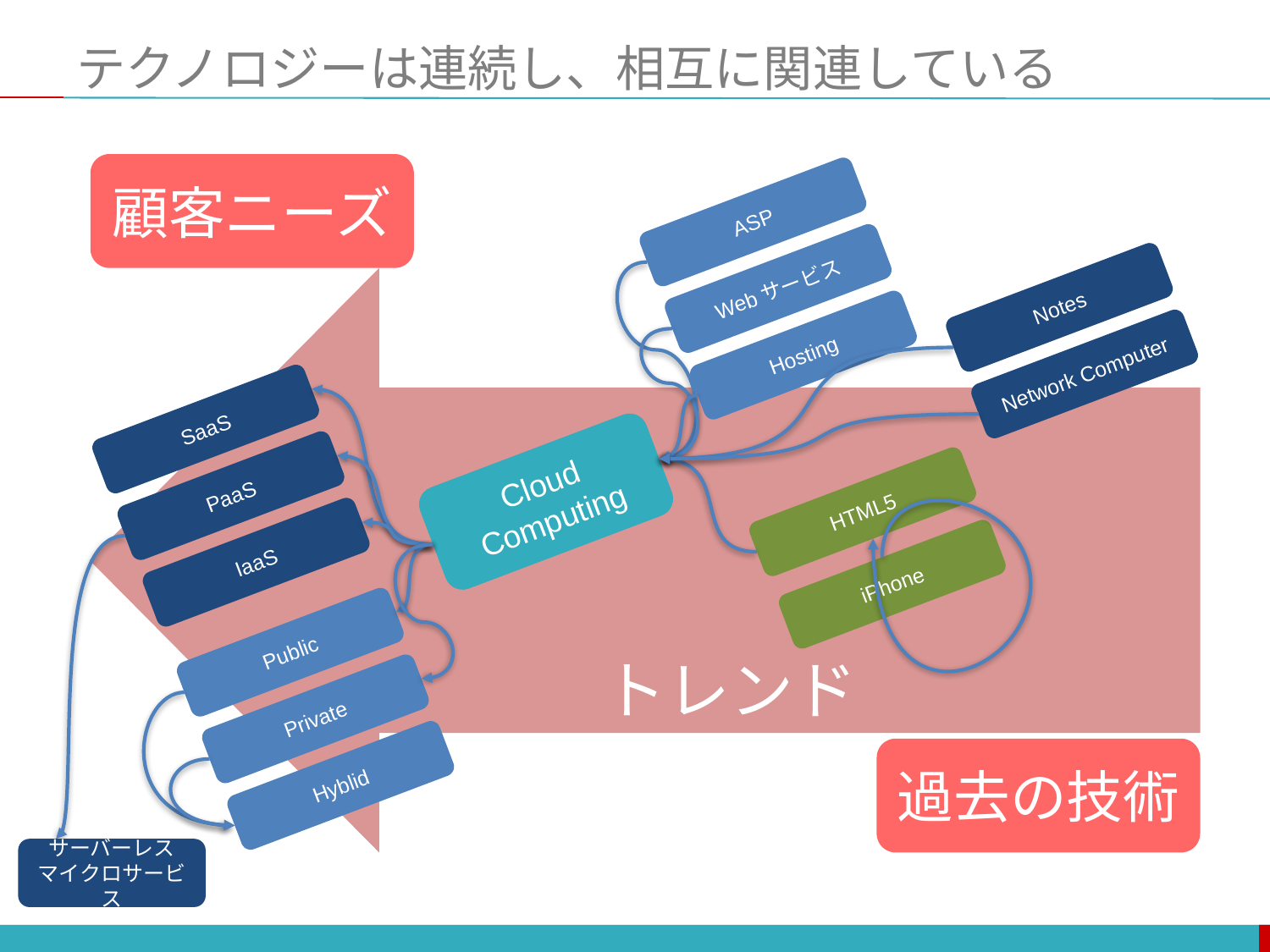

# テクノロジーは連続し、相互に関連している
顧客ニーズ
ASP
Webサービス
Hosting
トレンド
Notes
Network Computer
SaaS
PaaS
IaaS
HTML5
Cloud
Computing
サーバーレス
マイクロサービス
iPhone
Public
Private
Hyblid
過去の技術